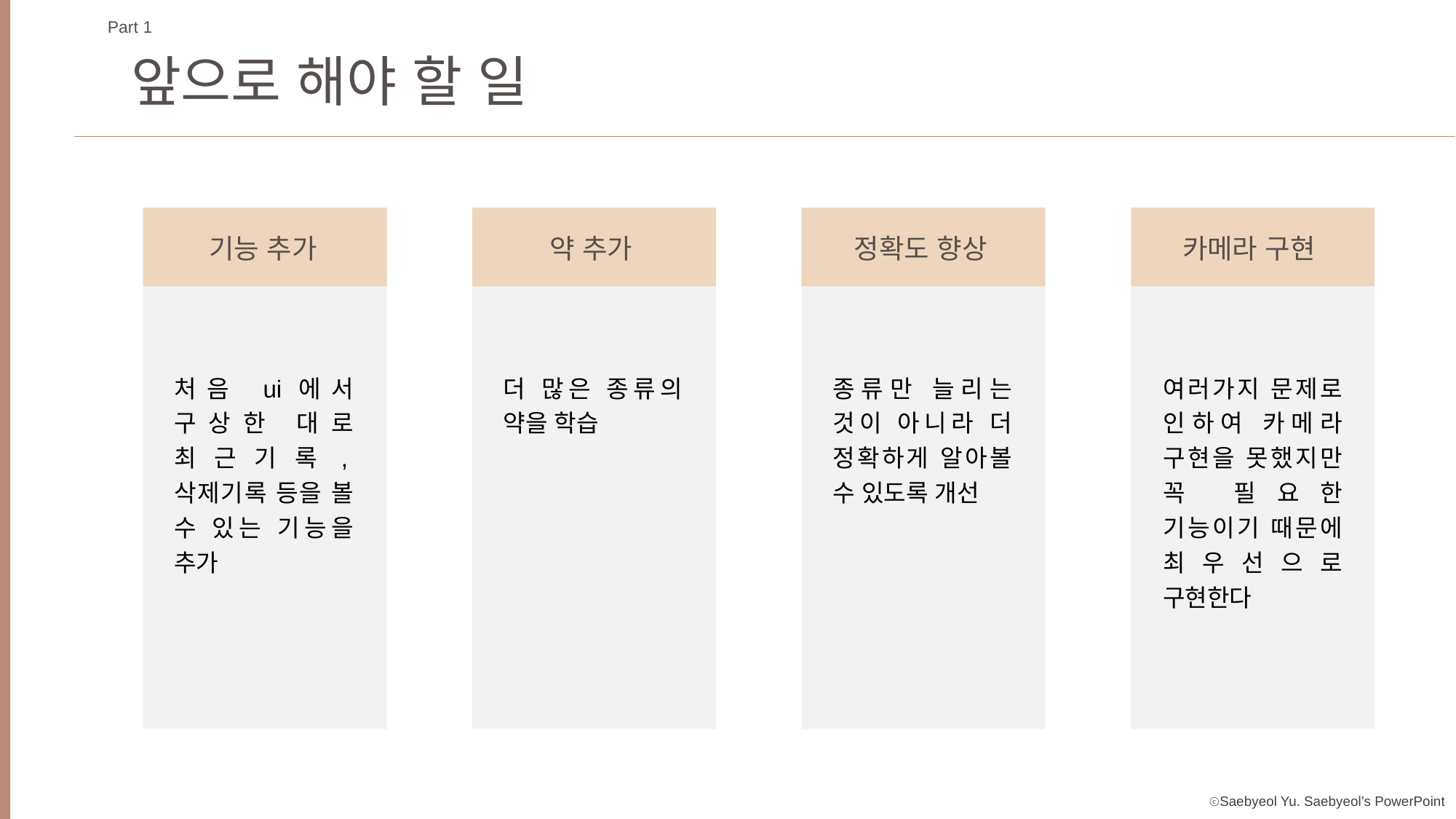

Part 1
앞으로 해야 할 일

기능 추가
약 추가
정확도 향상
카메라 구현
처음 ui에서 구상한 대로 최근기록,삭제기록 등을 볼 수 있는 기능을 추가
더 많은 종류의 약을 학습
종류만 늘리는 것이 아니라 더 정확하게 알아볼 수 있도록 개선
여러가지 문제로 인하여 카메라 구현을 못했지만 꼭 필요한 기능이기 때문에 최우선으로 구현한다